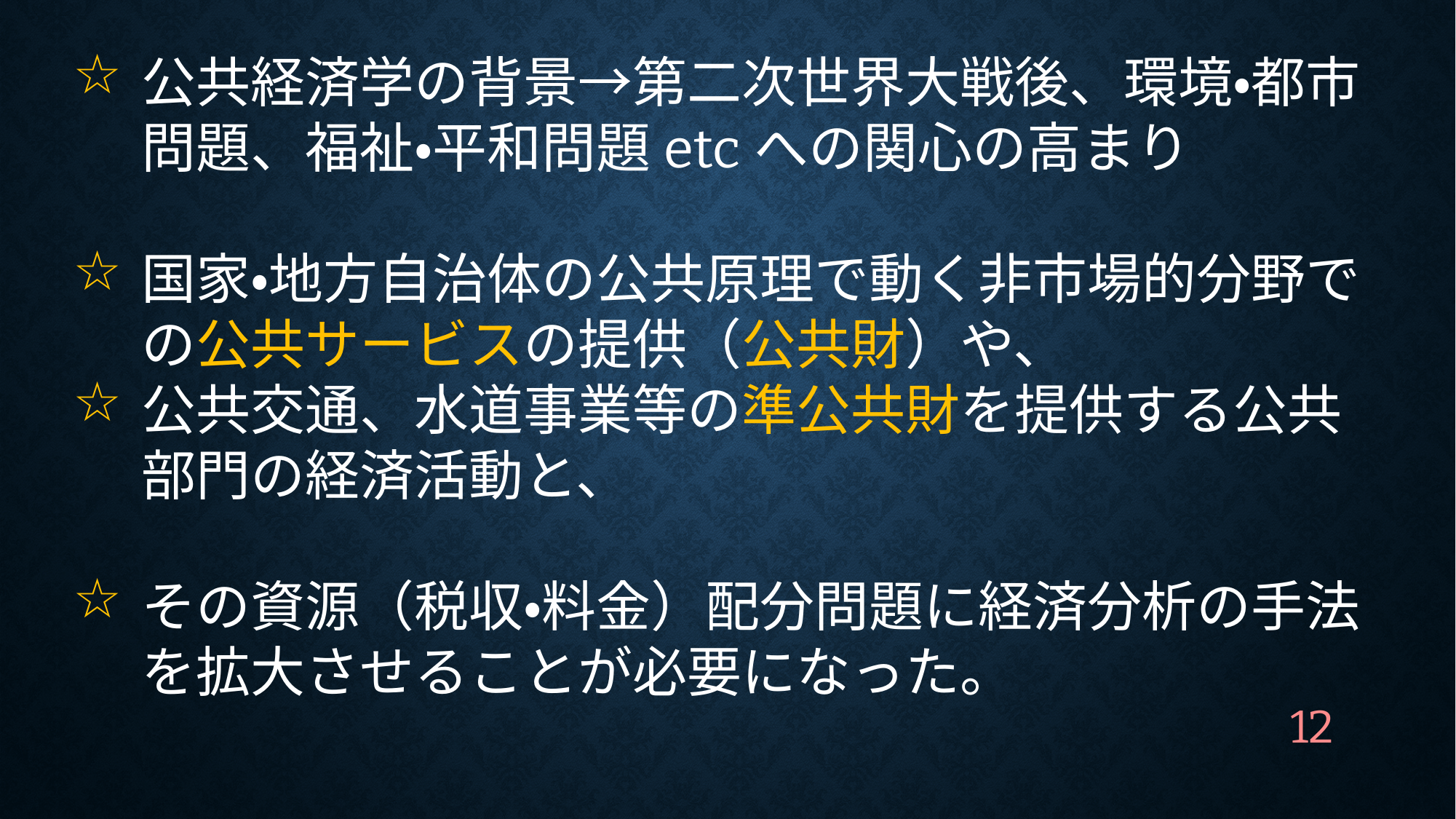

公共経済学の背景→第二次世界大戦後、環境・都市問題、福祉・平和問題etcへの関心の高まり

国家・地方自治体の公共原理で動く非市場的分野での公共サービスの提供（公共財）や、
公共交通、水道事業等の準公共財を提供する公共部門の経済活動と、

その資源（税収・料金）配分問題に経済分析の手法を拡大させることが必要になった。

12